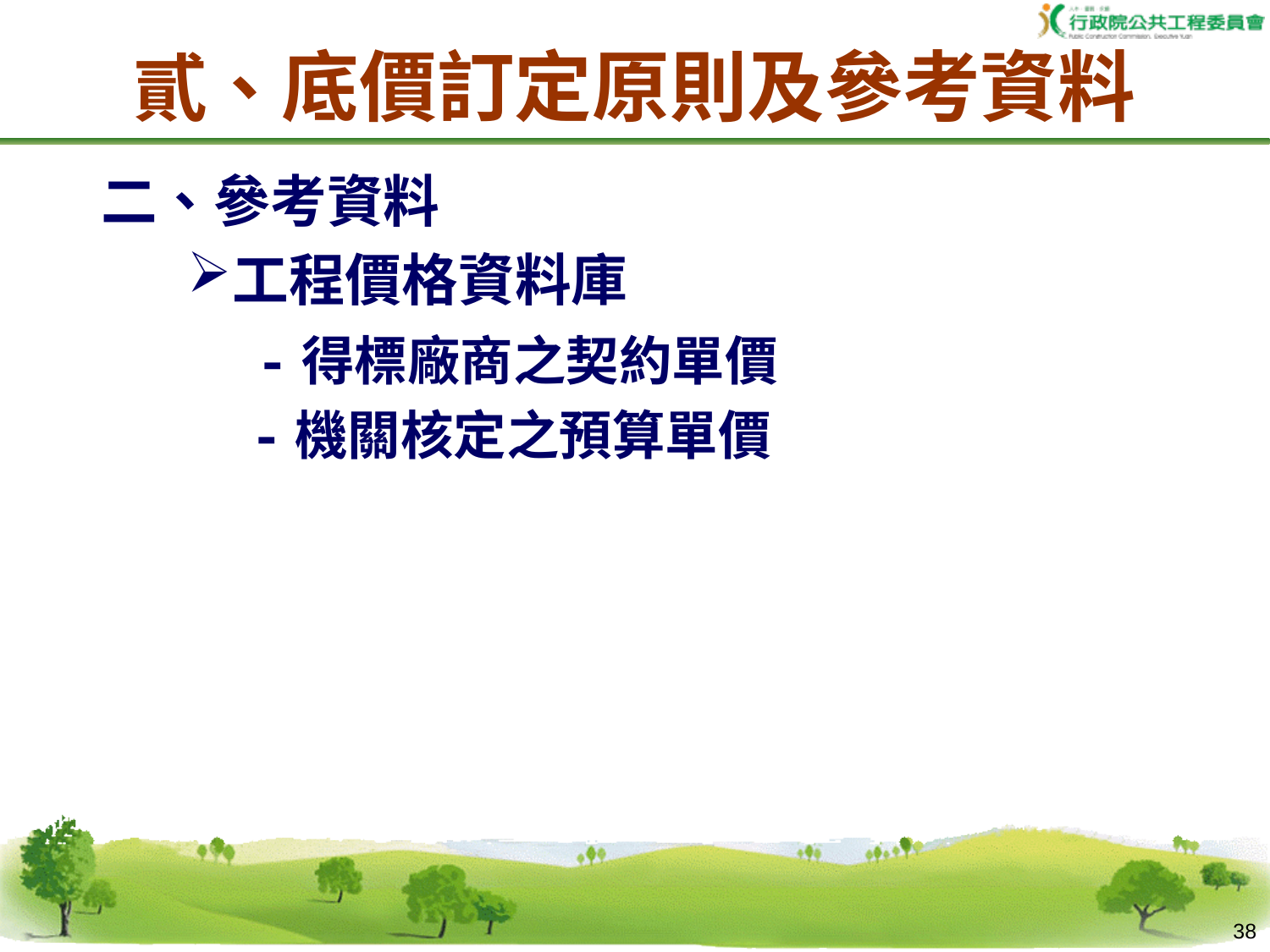

貳、底價訂定原則及參考資料
二、參考資料
工程價格資料庫
　-得標廠商之契約單價
  -機關核定之預算單價

38